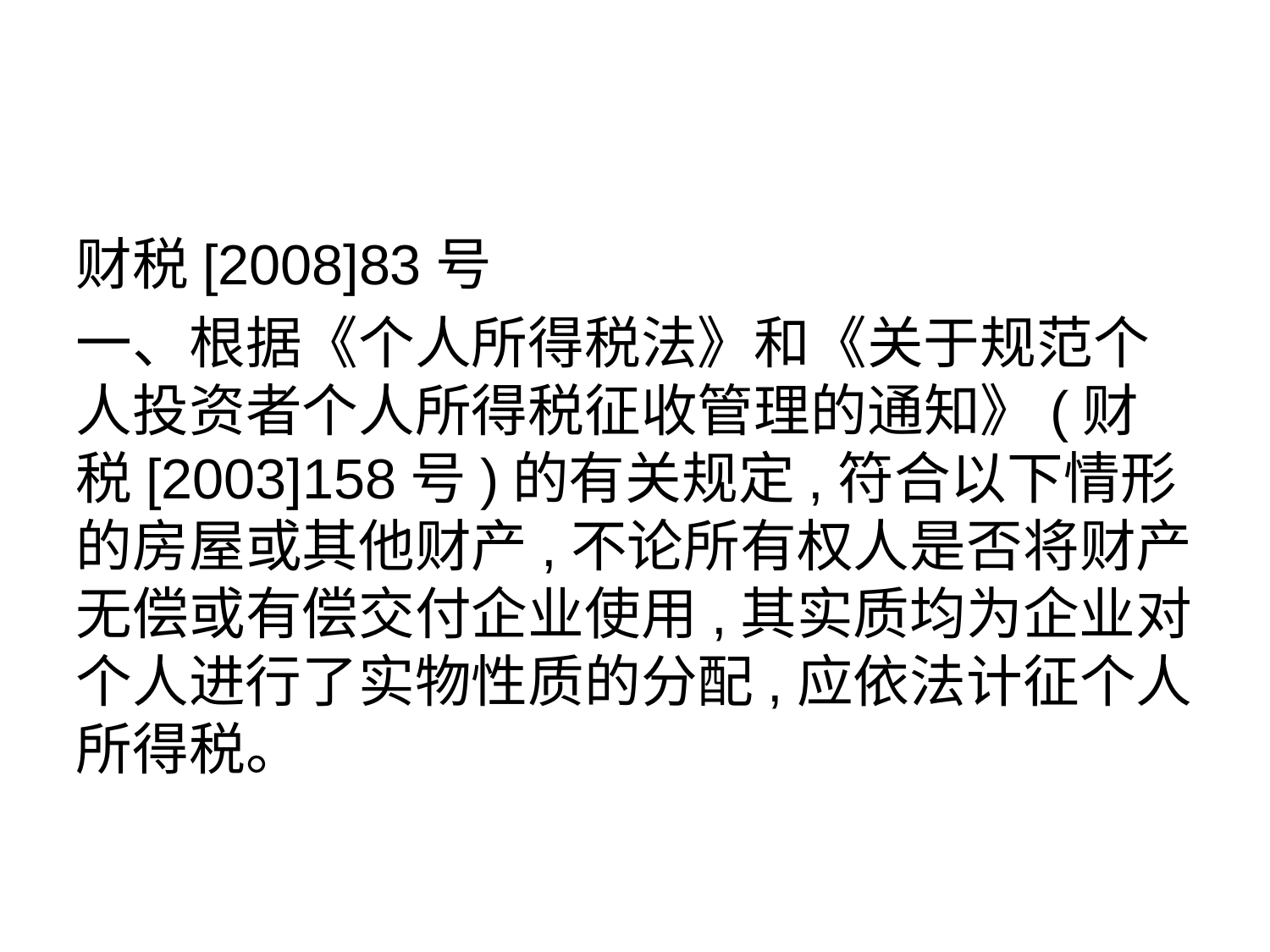

#
财税[2008]83号
一、根据《个人所得税法》和《关于规范个人投资者个人所得税征收管理的通知》(财税[2003]158号)的有关规定,符合以下情形的房屋或其他财产,不论所有权人是否将财产无偿或有偿交付企业使用,其实质均为企业对个人进行了实物性质的分配,应依法计征个人所得税。